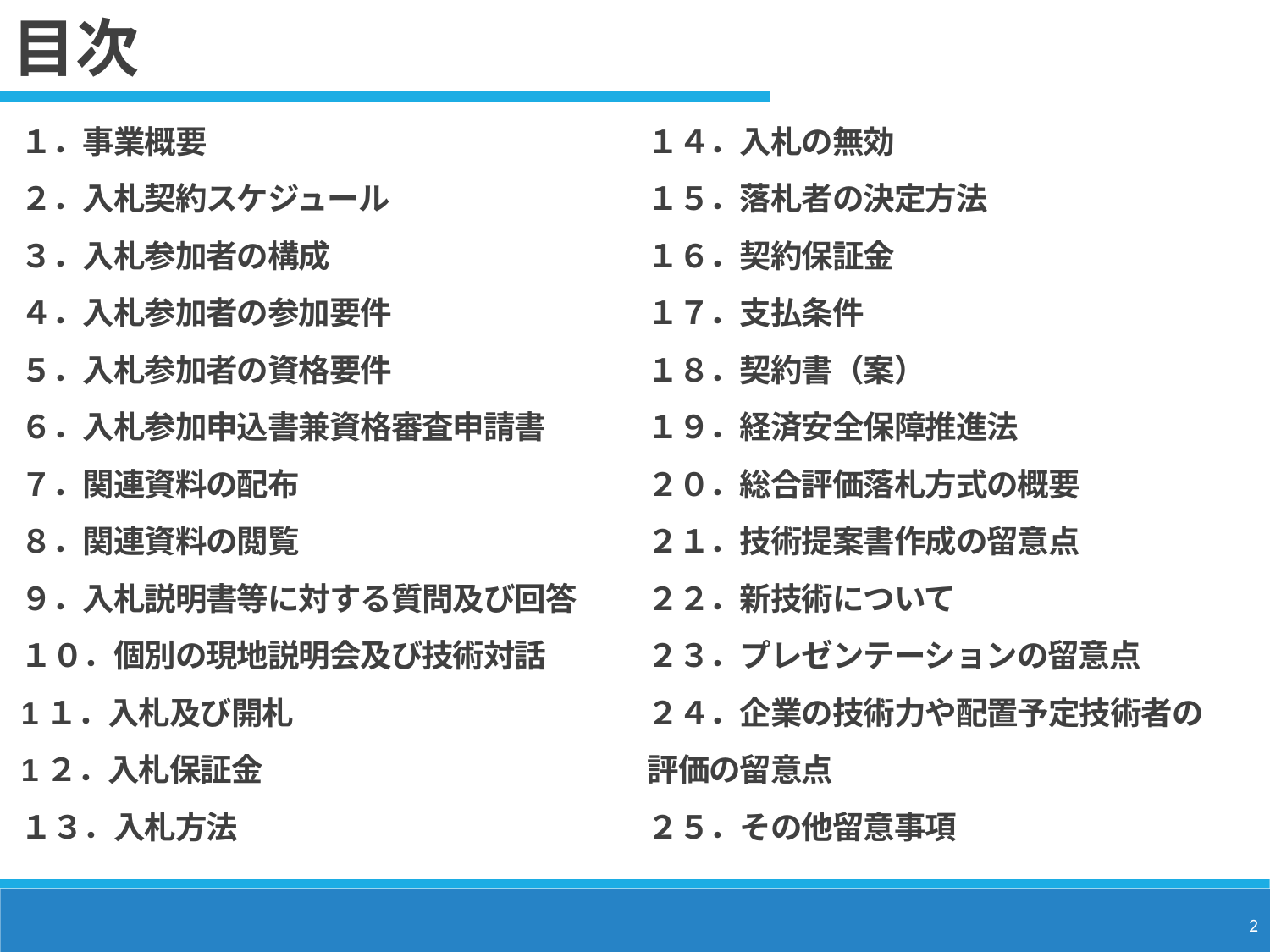

目次
１．事業概要
２．入札契約スケジュール
３．入札参加者の構成
４．入札参加者の参加要件
５．入札参加者の資格要件
６．入札参加申込書兼資格審査申請書
７．関連資料の配布
８．関連資料の閲覧
９．入札説明書等に対する質問及び回答
１０．個別の現地説明会及び技術対話
1１．入札及び開札
1２．入札保証金
１３．入札方法
１４．入札の無効
１５．落札者の決定方法
１６．契約保証金
１７．支払条件
１８．契約書（案）
１９．経済安全保障推進法
２０．総合評価落札方式の概要
２１．技術提案書作成の留意点
２２．新技術について
２３．プレゼンテーションの留意点
２４．企業の技術力や配置予定技術者の評価の留意点
２５．その他留意事項
2